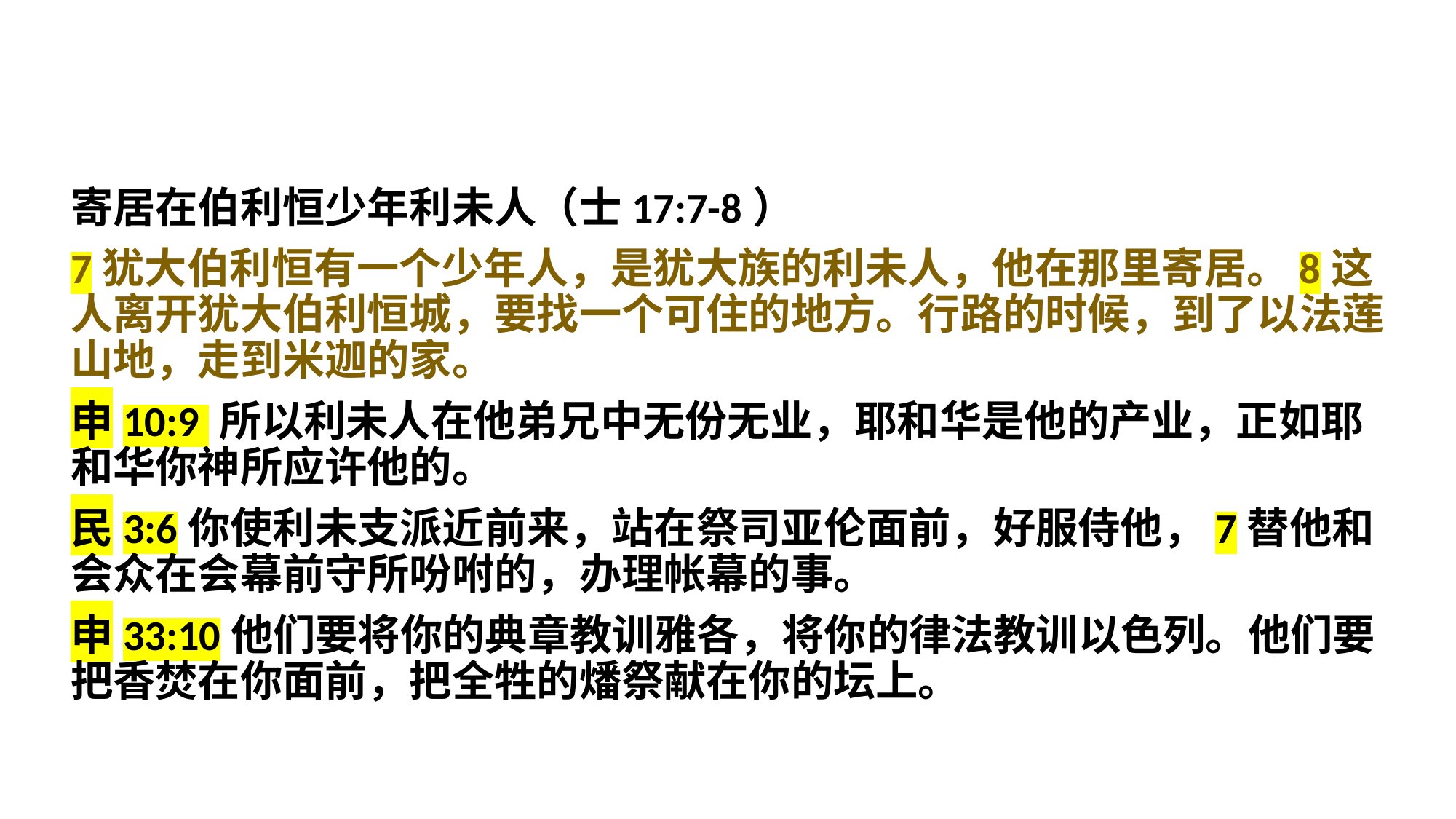

寄居在伯利恒少年利未人（士17:7-8）
7犹大伯利恒有一个少年人，是犹大族的利未人，他在那里寄居。8这人离开犹大伯利恒城，要找一个可住的地方。行路的时候，到了以法莲山地，走到米迦的家。
申10:9 所以利未人在他弟兄中无份无业，耶和华是他的产业，正如耶和华你神所应许他的。
民3:6你使利未支派近前来，站在祭司亚伦面前，好服侍他，7替他和会众在会幕前守所吩咐的，办理帐幕的事。
申33:10他们要将你的典章教训雅各，将你的律法教训以色列。他们要把香焚在你面前，把全牲的燔祭献在你的坛上。